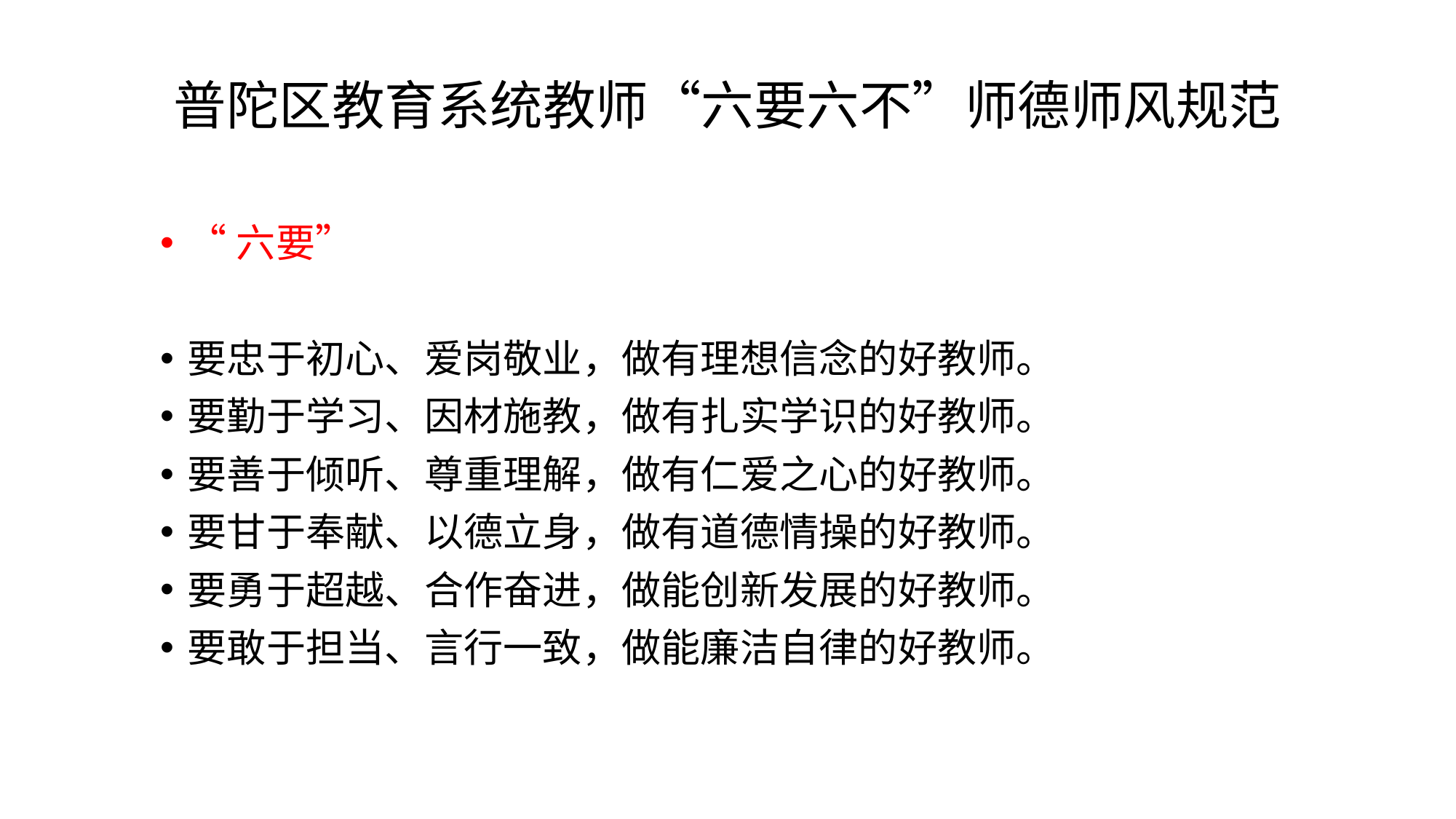

# 普陀区教育系统教师“六要六不”师德师风规范
“六要”

要忠于初心、爱岗敬业，做有理想信念的好教师。
要勤于学习、因材施教，做有扎实学识的好教师。
要善于倾听、尊重理解，做有仁爱之心的好教师。
要甘于奉献、以德立身，做有道德情操的好教师。
要勇于超越、合作奋进，做能创新发展的好教师。
要敢于担当、言行一致，做能廉洁自律的好教师。